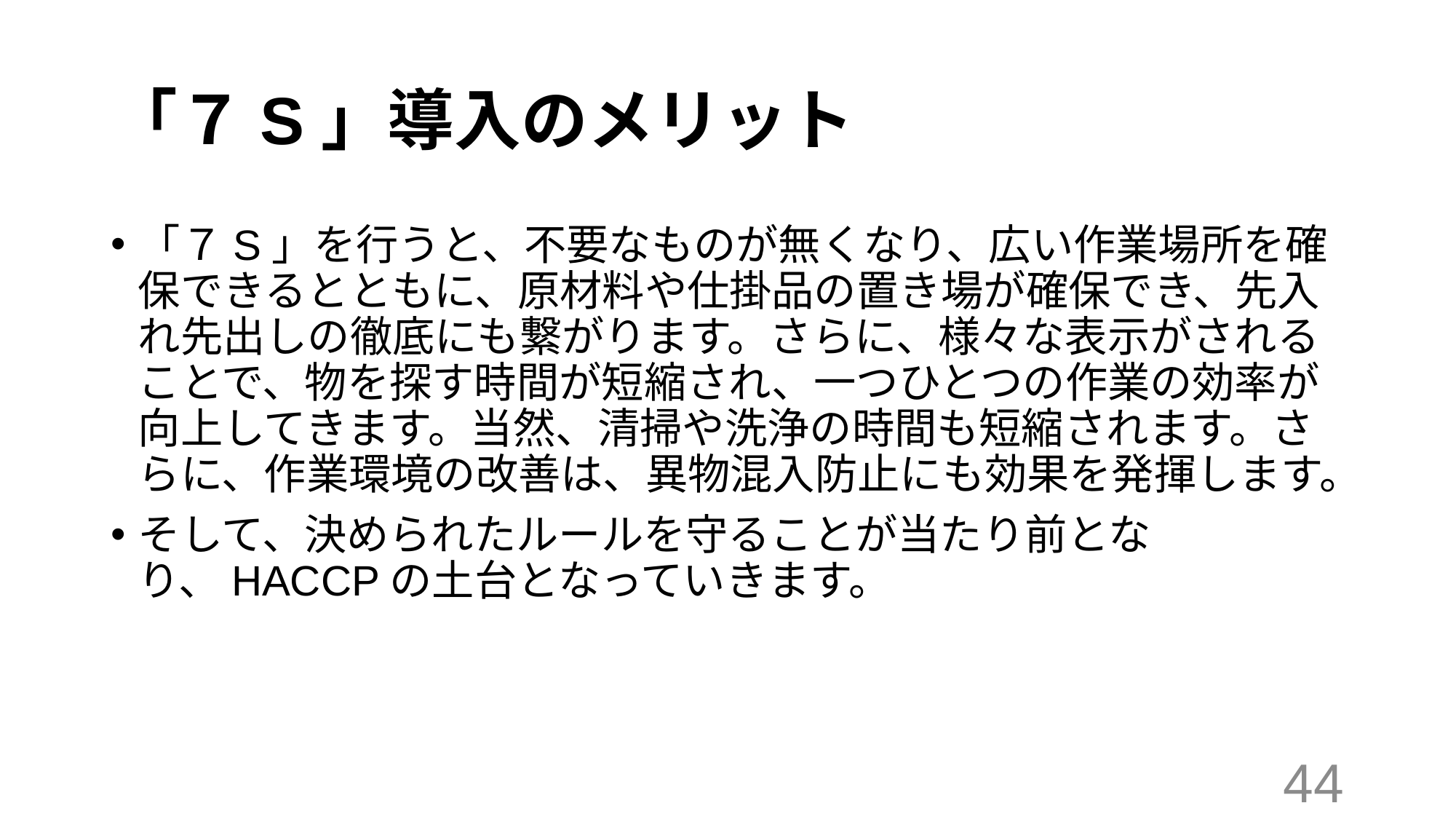

# 「７S」導入のメリット
「７S」を行うと、不要なものが無くなり、広い作業場所を確保できるとともに、原材料や仕掛品の置き場が確保でき、先入れ先出しの徹底にも繋がります。さらに、様々な表示がされることで、物を探す時間が短縮され、一つひとつの作業の効率が向上してきます。当然、清掃や洗浄の時間も短縮されます。さらに、作業環境の改善は、異物混入防止にも効果を発揮します。
そして、決められたルールを守ることが当たり前となり、HACCPの土台となっていきます。

44